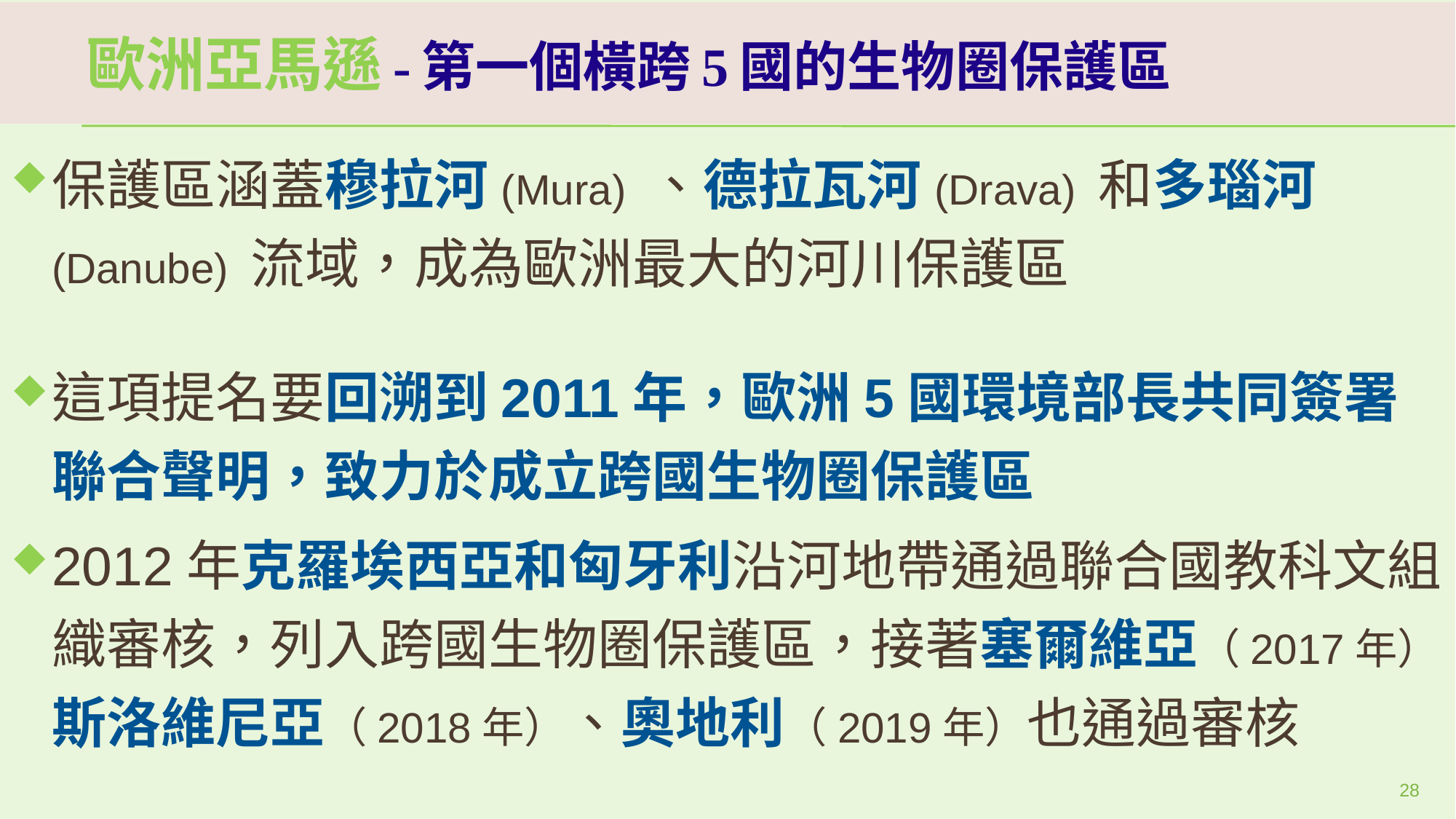

# 歐洲亞馬遜-第一個橫跨5國的生物圈保護區
保護區涵蓋穆拉河(Mura) 、德拉瓦河(Drava) 和多瑙河(Danube) 流域，成為歐洲最大的河川保護區

這項提名要回溯到2011年，歐洲5國環境部長共同簽署聯合聲明，致力於成立跨國生物圈保護區
2012年克羅埃西亞和匈牙利沿河地帶通過聯合國教科文組織審核，列入跨國生物圈保護區，接著塞爾維亞（2017年）、斯洛維尼亞（2018年）、奧地利（2019年）也通過審核
28